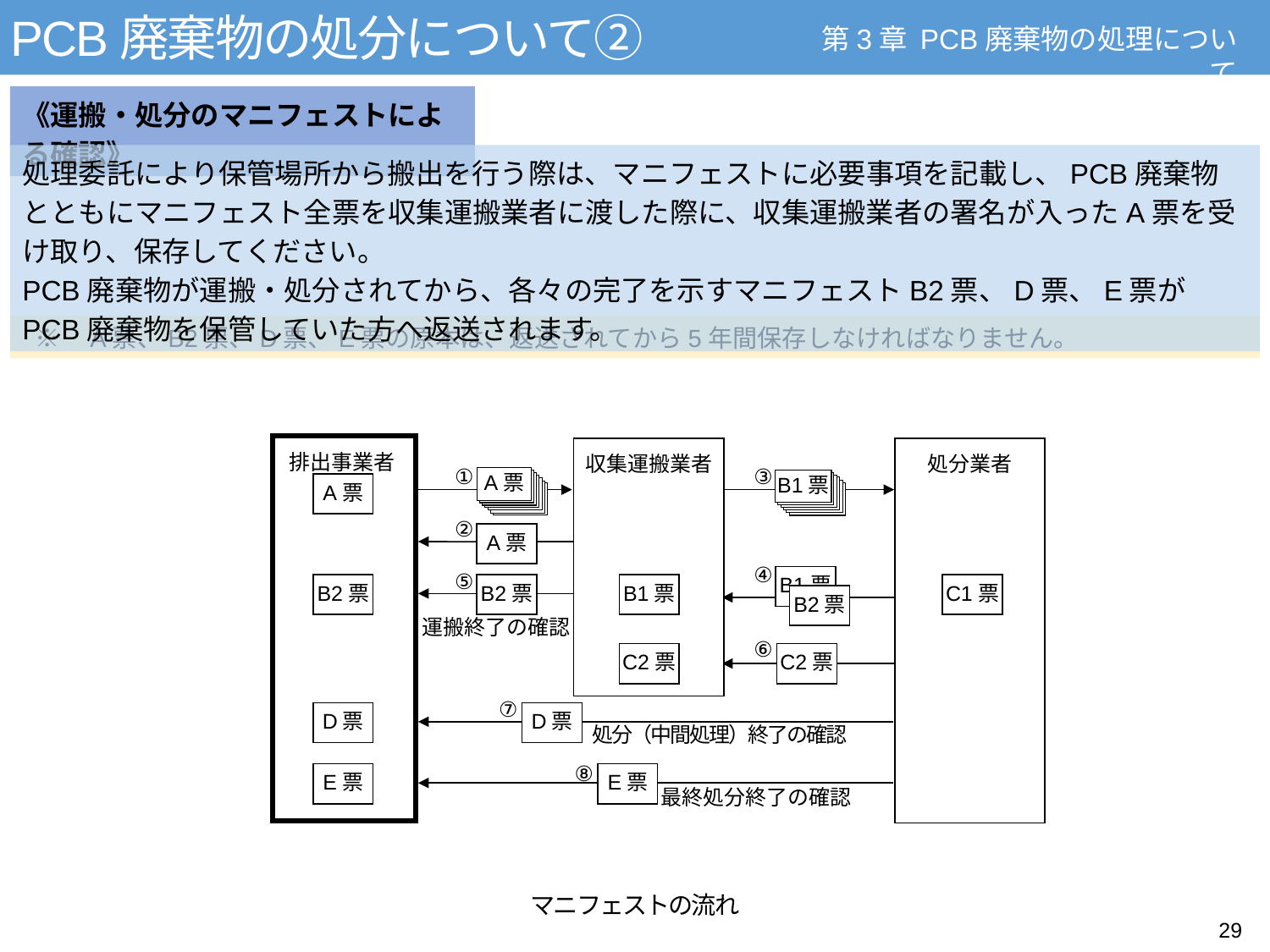

PCB廃棄物の処分について②
第3章 PCB廃棄物の処理について
《運搬・処分のマニフェストによる確認》
処理委託により保管場所から搬出を行う際は、マニフェストに必要事項を記載し、PCB廃棄物とともにマニフェスト全票を収集運搬業者に渡した際に、収集運搬業者の署名が入ったA票を受け取り、保存してください。
PCB廃棄物が運搬・処分されてから、各々の完了を示すマニフェストB2票、D票、E票がPCB廃棄物を保管していた方へ返送されます。
　※　A票、B2票、D票、E票の原本は、返送されてから5年間保存しなければなりません。
排出事業者
収集運搬業者
処分業者
①
③
A票
Ａ票
Ａ票
Ａ票
Ａ票
Ａ票
Ａ票
B1票
Ａ票
Ａ票
Ａ票
Ａ票
Ａ票
A票
②
A票

④
B1票
⑤
B2票
B2票
B1票
C1票
B2票

運搬終了の確認
⑥
C2票
C2票
⑦
D票
D票
処分（中間処理）終了の確認
⑧
E票
E票
最終処分終了の確認
マニフェストの流れ
29